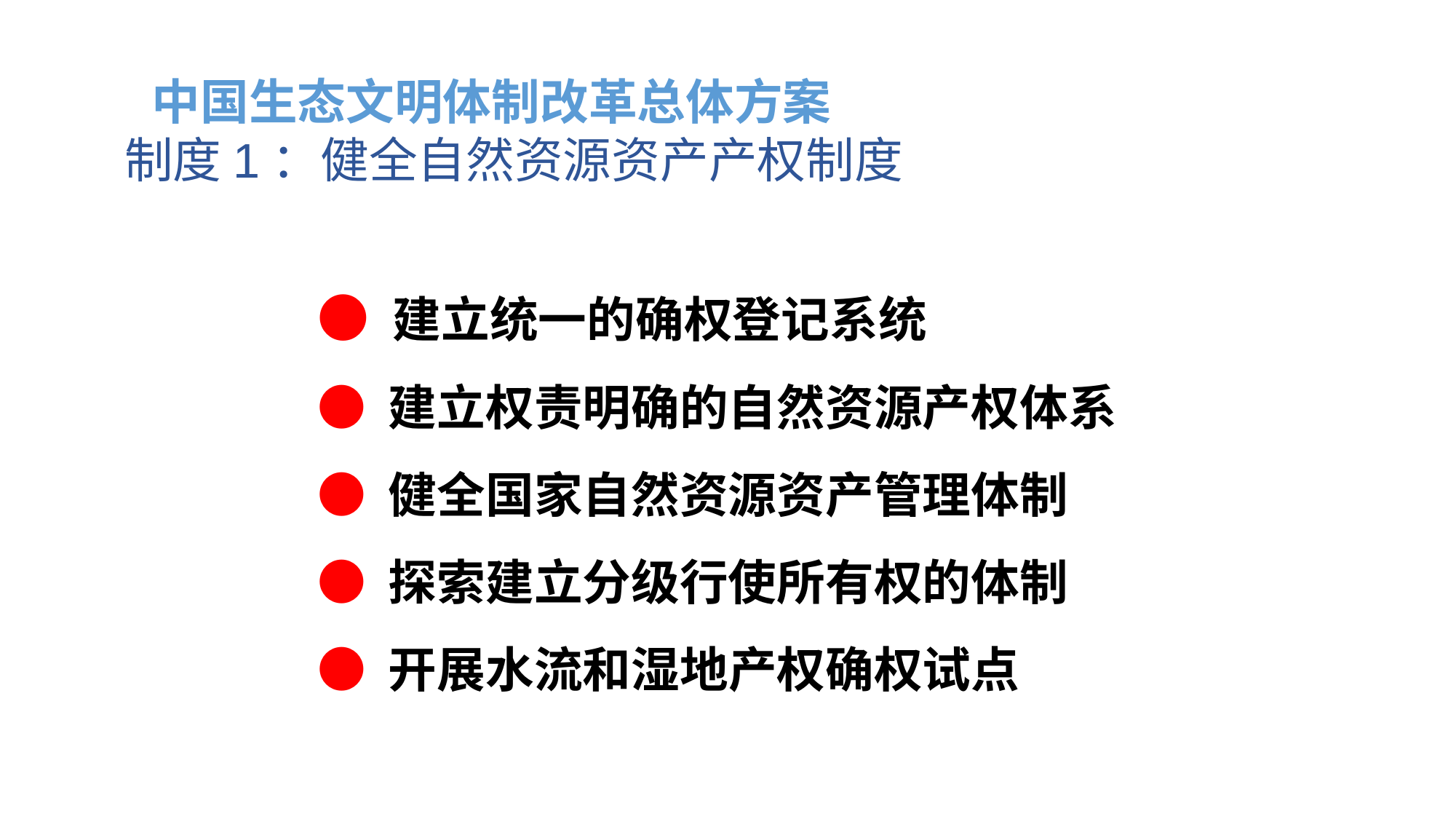

中国生态文明体制改革总体方案
   制度1：健全自然资源资产产权制度
● 建立统一的确权登记系统
● 建立权责明确的自然资源产权体系
● 健全国家自然资源资产管理体制
● 探索建立分级行使所有权的体制
● 开展水流和湿地产权确权试点